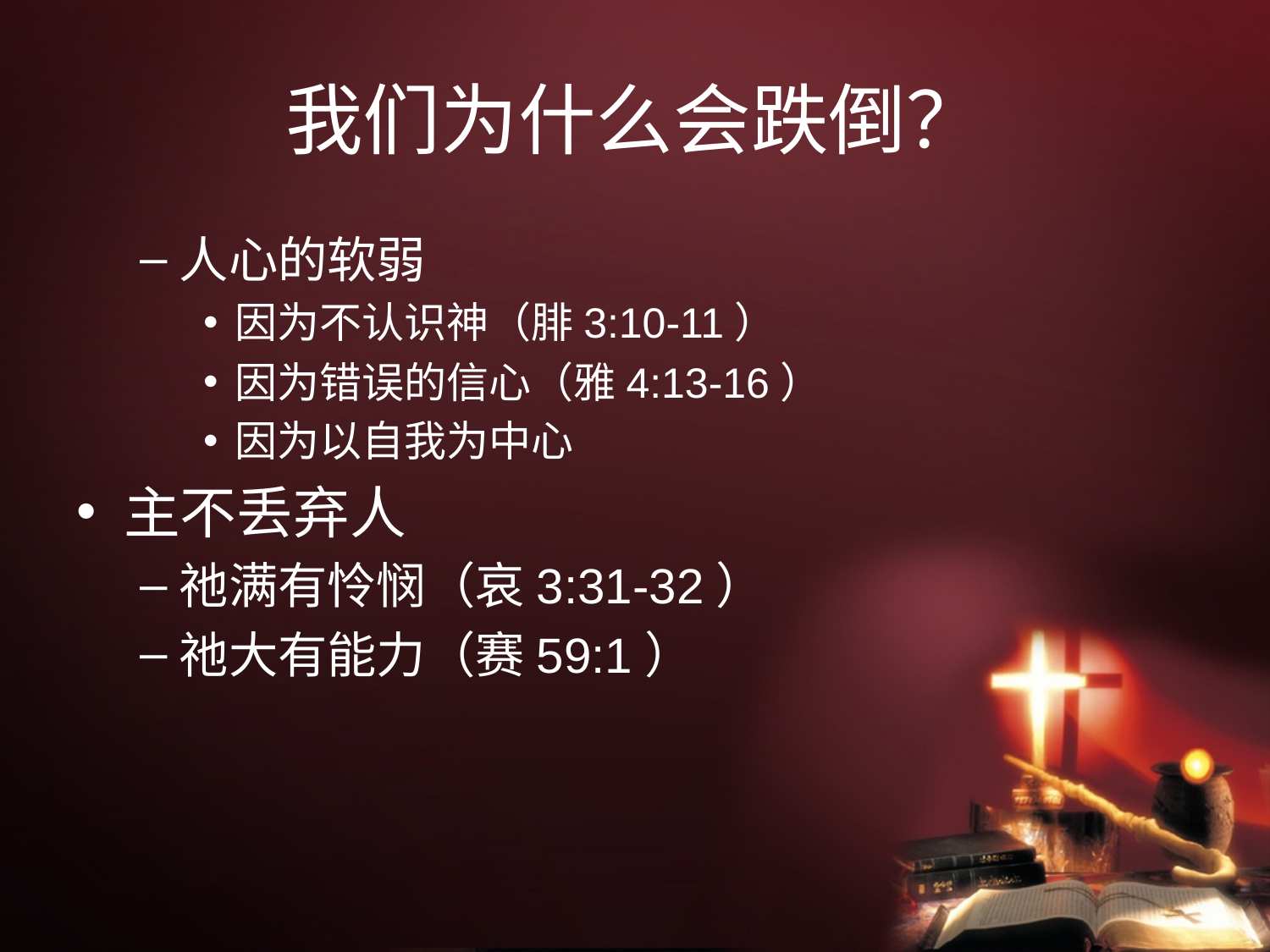

# 我们为什么会跌倒？
人心的软弱
因为不认识神（腓3:10-11）
因为错误的信心（雅4:13-16）
因为以自我为中心
主不丢弃人
祂满有怜悯（哀3:31-32）
祂大有能力（赛59:1）